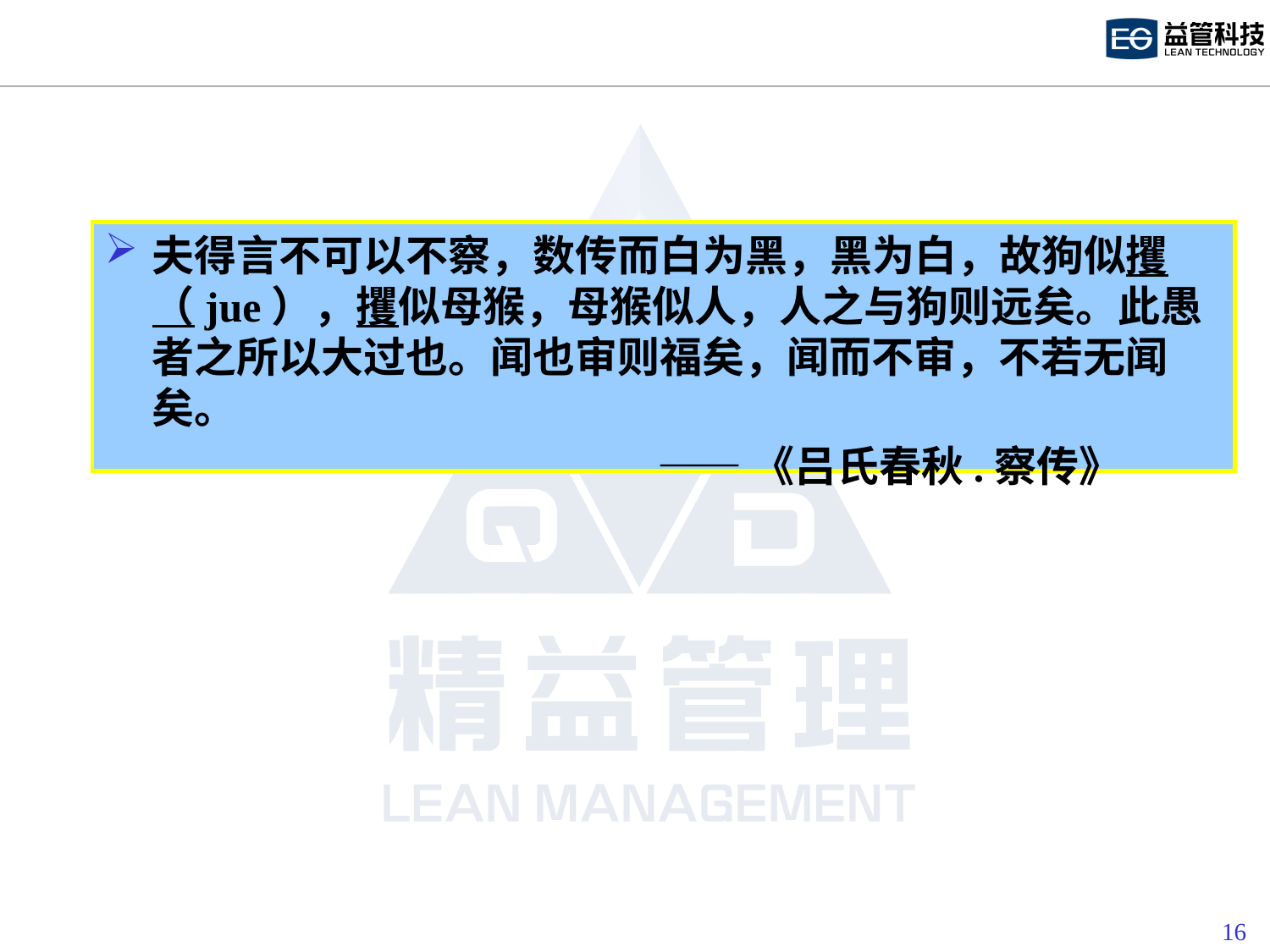

# 夫得言不可以不察，数传而白为黑，黑为白，故狗似攫（jue），攫似母猴，母猴似人，人之与狗则远矣。此愚者之所以大过也。闻也审则福矣，闻而不审，不若无闻矣。
                                                          ——《吕氏春秋.察传》